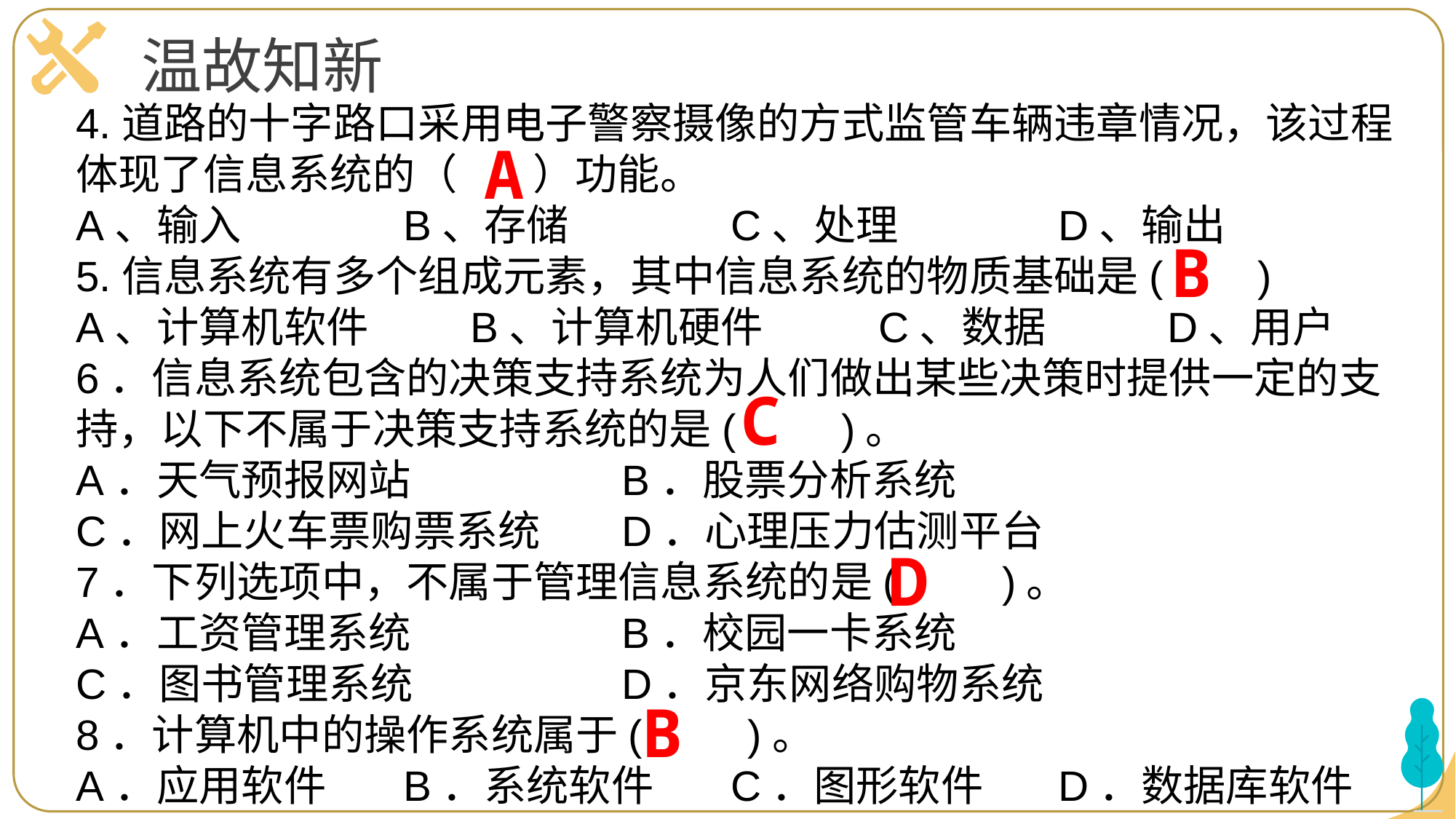

温故知新
4.道路的十字路口采用电子警察摄像的方式监管车辆违章情况，该过程体现了信息系统的（        ）功能。
A、输入		B、存储		C、处理		D、输出
5.信息系统有多个组成元素，其中信息系统的物质基础是(        )
A、计算机软件	      B、计算机硬件	   C、数据		D、用户
6．信息系统包含的决策支持系统为人们做出某些决策时提供一定的支持，以下不属于决策支持系统的是(　　)。
A．天气预报网站		B．股票分析系统
C．网上火车票购票系统	D．心理压力估测平台
7．下列选项中，不属于管理信息系统的是(　　)。
A．工资管理系统		B．校园一卡系统
C．图书管理系统		D．京东网络购物系统
8．计算机中的操作系统属于(　　)。
A．应用软件	B．系统软件	C．图形软件	D．数据库软件

A
B
C
D
B